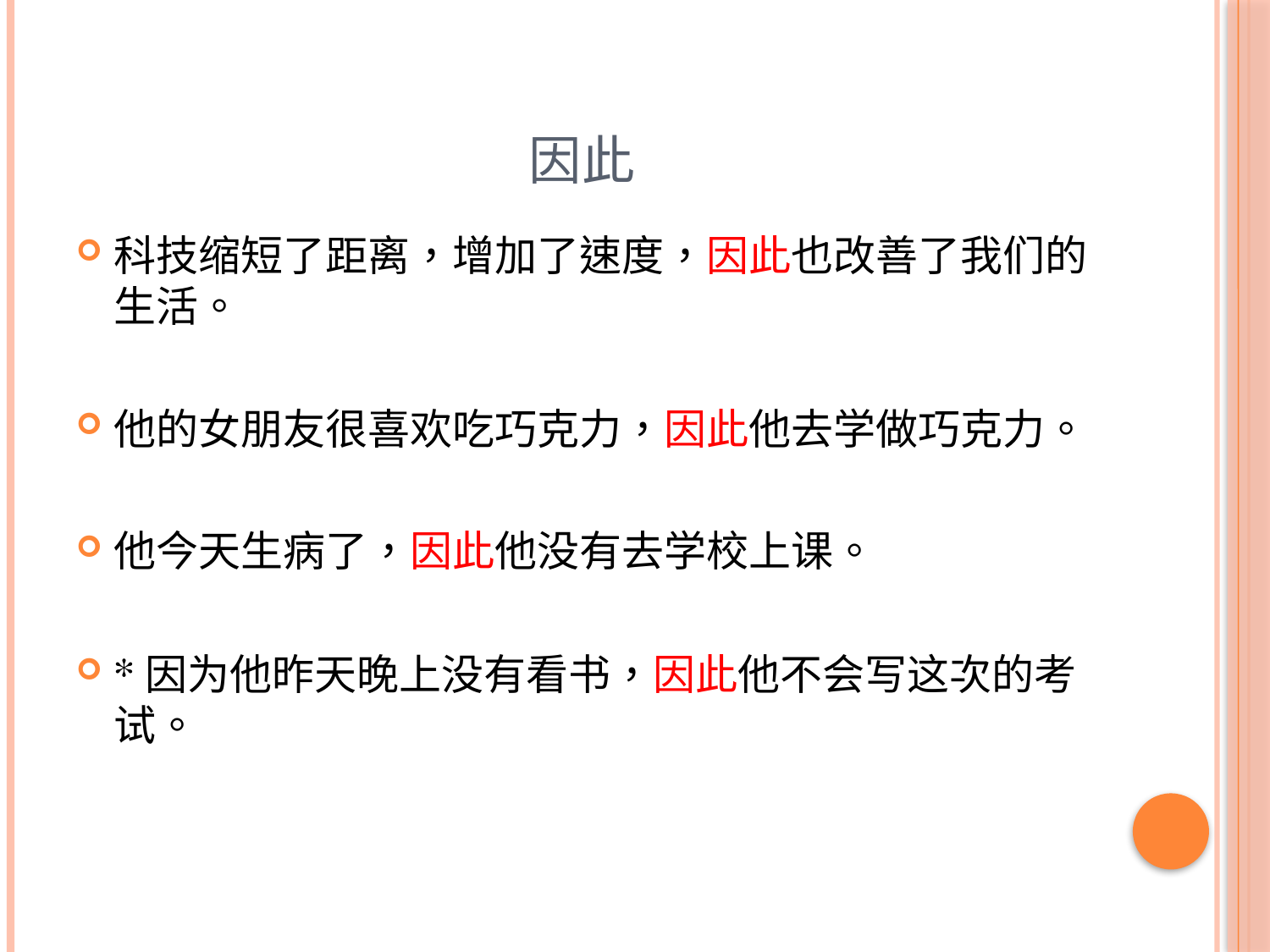

# 因此
科技缩短了距离，增加了速度，因此也改善了我们的生活。

他的女朋友很喜欢吃巧克力，因此他去学做巧克力。

他今天生病了，因此他没有去学校上课。

*因为他昨天晚上没有看书，因此他不会写这次的考试。